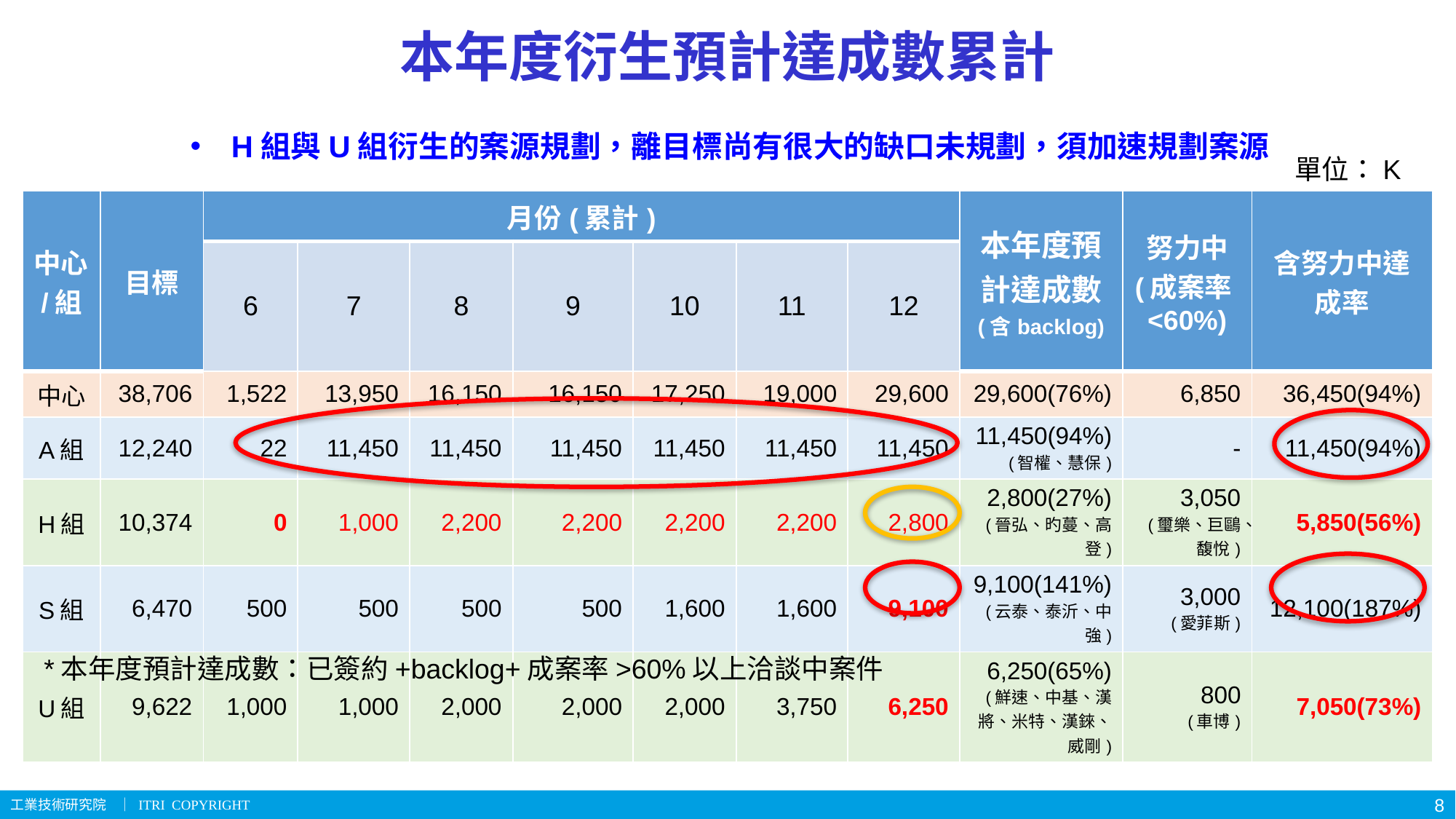

# 本年度衍生預計達成數累計
H組與U組衍生的案源規劃，離目標尚有很大的缺口未規劃，須加速規劃案源
單位：K
| 中心/組 | 目標 | 月份(累計) |  |  |  |  |  |  | 本年度預計達成數 (含backlog) | 努力中 (成案率<60%) | 含努力中達成率 |
| --- | --- | --- | --- | --- | --- | --- | --- | --- | --- | --- | --- |
|  |  | 6 | 7 | 8 | 9 | 10 | 11 | 12 |  |  |  |
| 中心 | 38,706 | 1,522 | 13,950 | 16,150 | 16,150 | 17,250 | 19,000 | 29,600 | 29,600(76%) | 6,850 | 36,450(94%) |
| A組 | 12,240 | 22 | 11,450 | 11,450 | 11,450 | 11,450 | 11,450 | 11,450 | 11,450(94%) (智權、慧保) | - | 11,450(94%) |
| H組 | 10,374 | 0 | 1,000 | 2,200 | 2,200 | 2,200 | 2,200 | 2,800 | 2,800(27%) (晉弘、旳蔓、高登) | 3,050 (璽樂、巨鷗、馥悅) | 5,850(56%) |
| S組 | 6,470 | 500 | 500 | 500 | 500 | 1,600 | 1,600 | 9,100 | 9,100(141%) (云泰、泰沂、中強) | 3,000 (愛菲斯) | 12,100(187%) |
| U組 | 9,622 | 1,000 | 1,000 | 2,000 | 2,000 | 2,000 | 3,750 | 6,250 | 6,250(65%) (鮮速、中基、漢將、米特、漢錸、威剛) | 800 (車博) | 7,050(73%) |

*本年度預計達成數：已簽約+backlog+成案率>60%以上洽談中案件